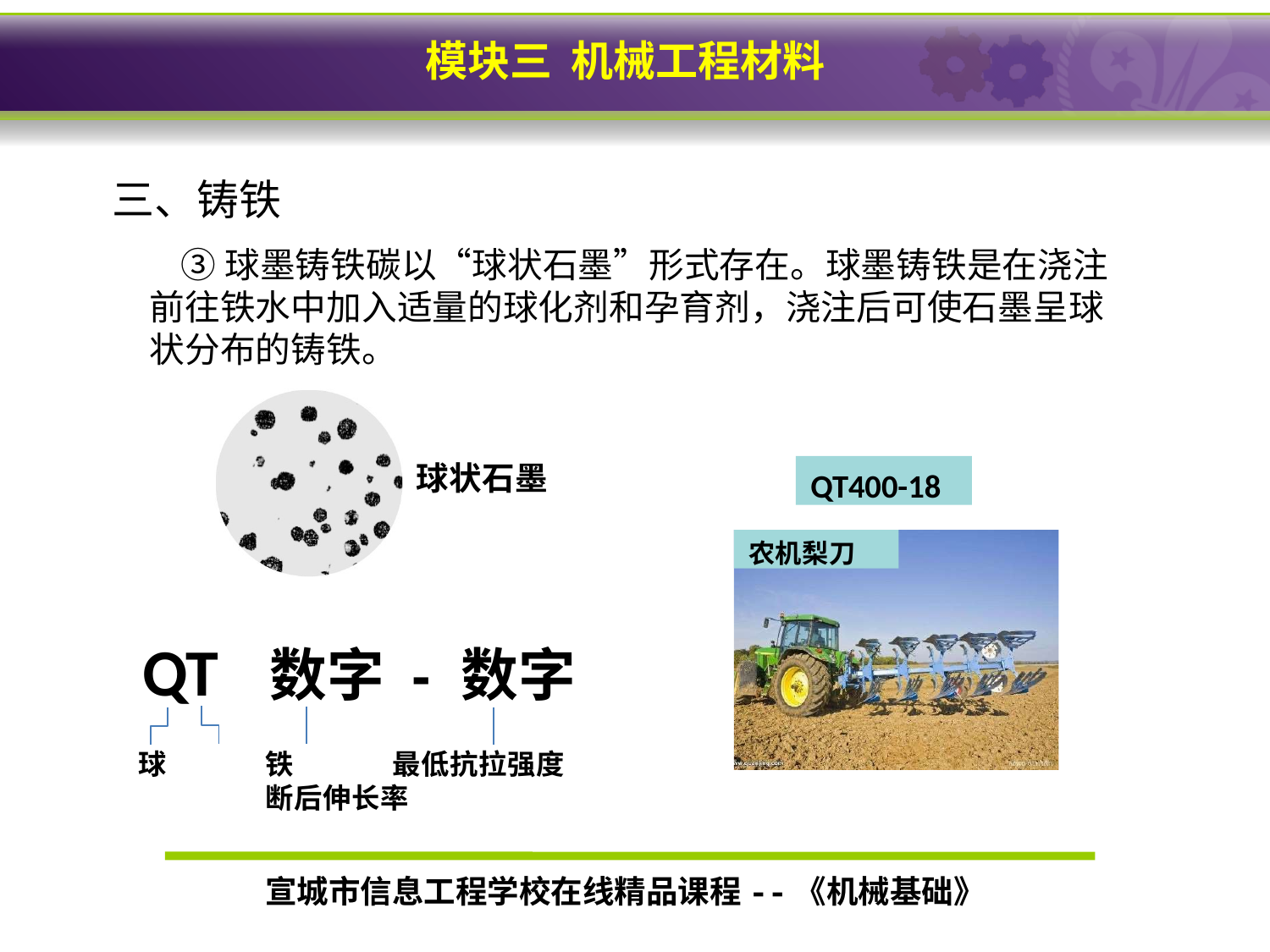

# 三、铸铁
    ③球墨铸铁碳以“球状石墨”形式存在。球墨铸铁是在浇注前往铁水中加入适量的球化剂和孕育剂，浇注后可使石墨呈球状分布的铸铁。

球状石墨
QT400-18
农机梨刀

QT	数字 - 数字
球	铁	最低抗拉强度	断后伸长率